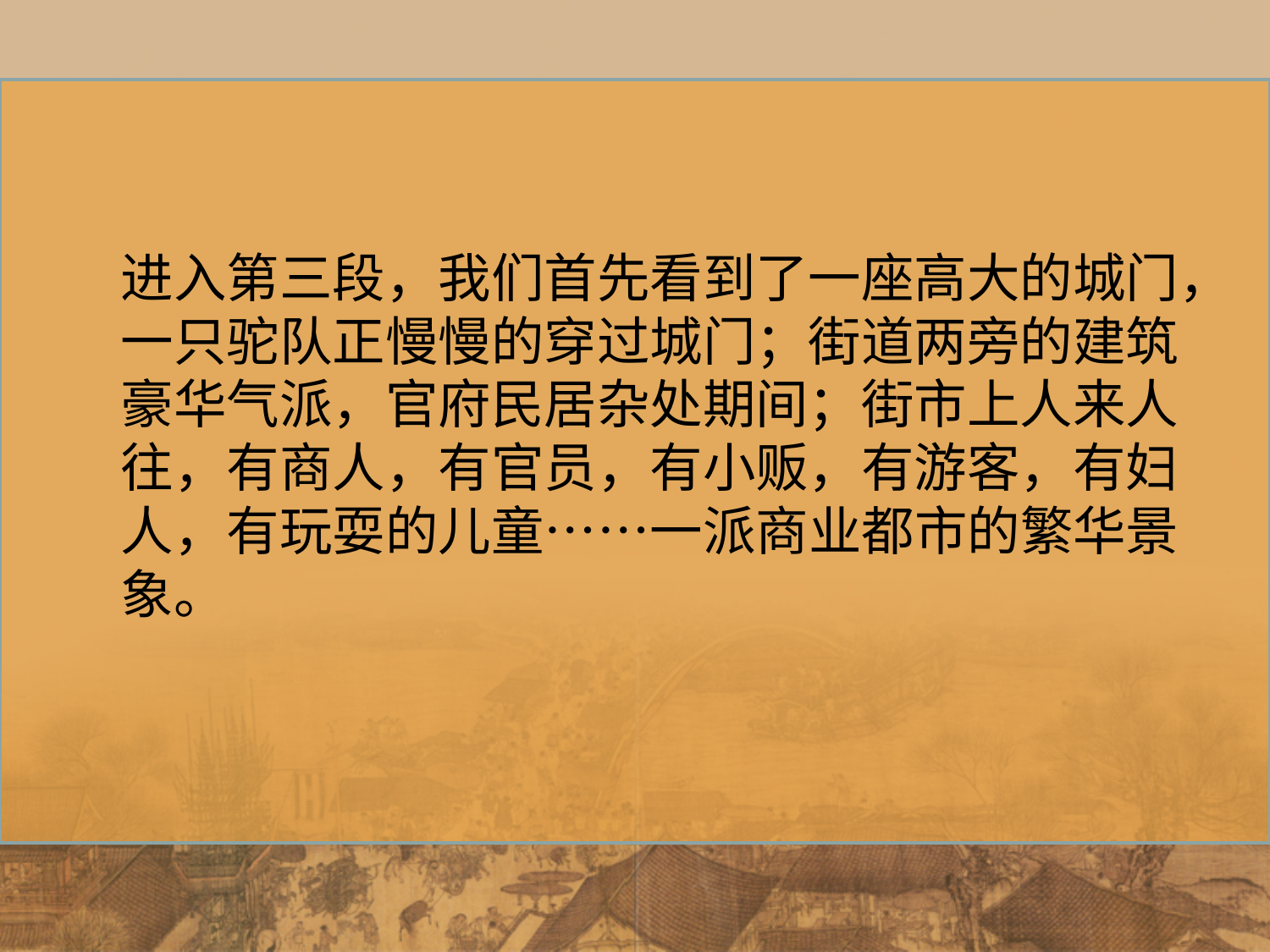

进入第三段，我们首先看到了一座高大的城门，
一只驼队正慢慢的穿过城门；街道两旁的建筑
豪华气派，官府民居杂处期间；街市上人来人
往，有商人，有官员，有小贩，有游客，有妇
人，有玩耍的儿童……一派商业都市的繁华景
象。